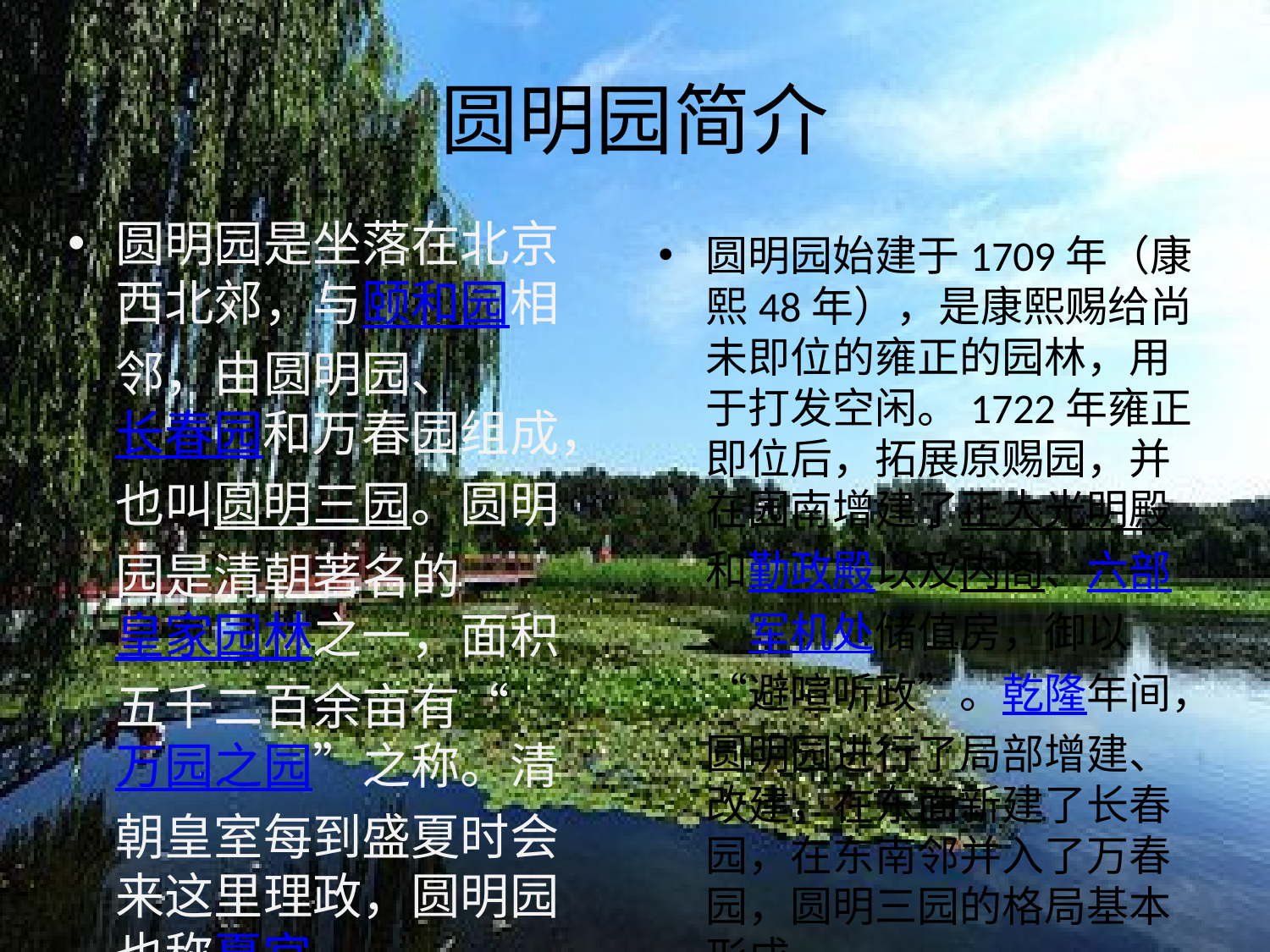

# 圆明园简介
圆明园是坐落在北京西北郊，与颐和园相邻，由圆明园、长春园和万春园组成，也叫圆明三园。圆明园是清朝著名的皇家园林之一，面积五千二百余亩有“万园之园”之称。清朝皇室每到盛夏时会来这里理政，圆明园也称夏宫。
圆明园始建于1709年（康熙48年），是康熙赐给尚未即位的雍正的园林，用于打发空闲。1722年雍正即位后，拓展原赐园，并在园南增建了正大光明殿和勤政殿以及内阁、六部、军机处储值房，御以“避喧听政”。乾隆年间，圆明园进行了局部增建、改建，在东面新建了长春园，在东南邻并入了万春园，圆明三园的格局基本形成。